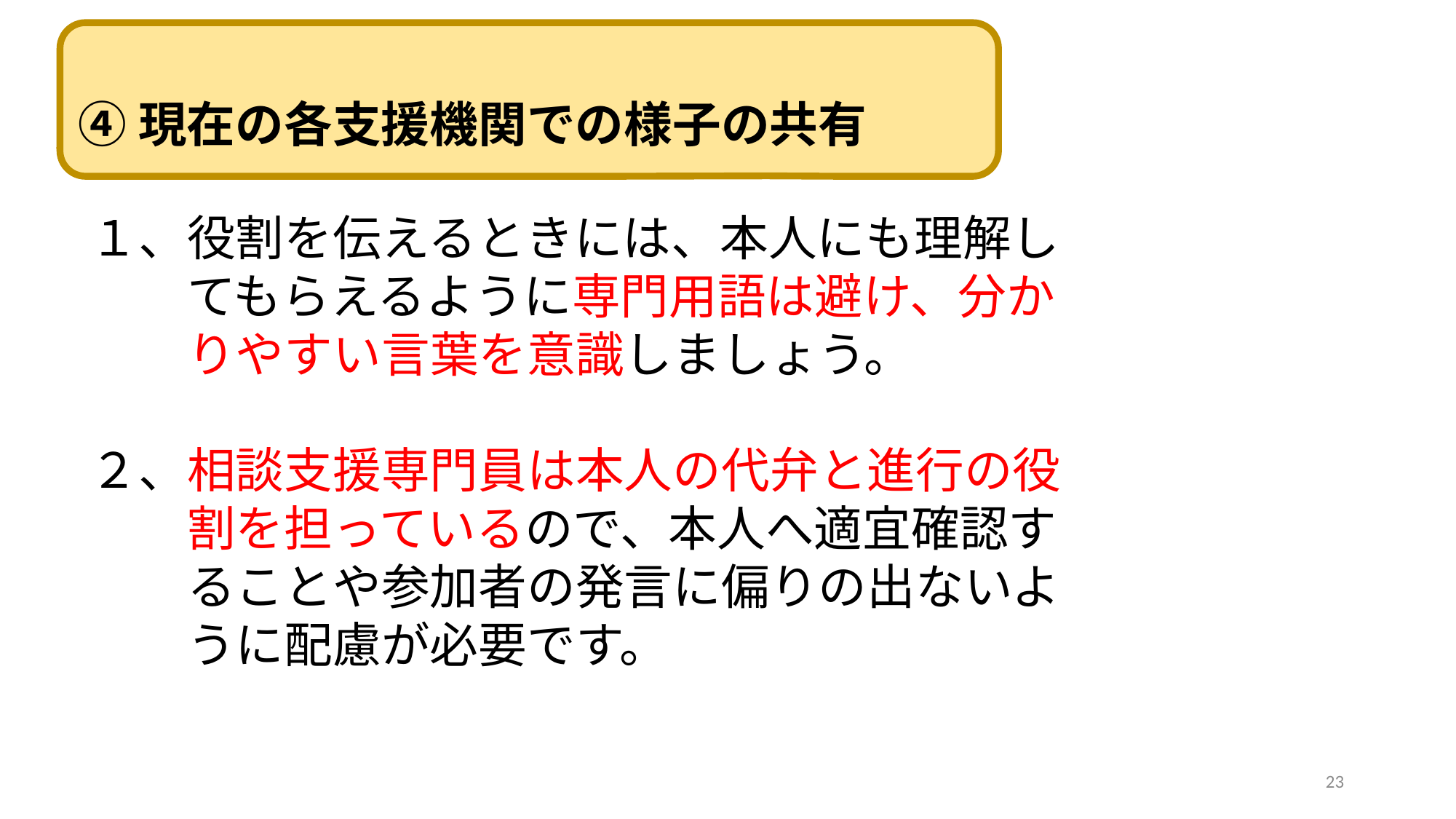

④現在の各支援機関での様子の共有
１、役割を伝えるときには、本人にも理解し
　　てもらえるように専門用語は避け、分か
　　りやすい言葉を意識しましょう。

２、相談支援専門員は本人の代弁と進行の役
　　割を担っているので、本人へ適宜確認す
　　ることや参加者の発言に偏りの出ないよ
　　うに配慮が必要です。
23